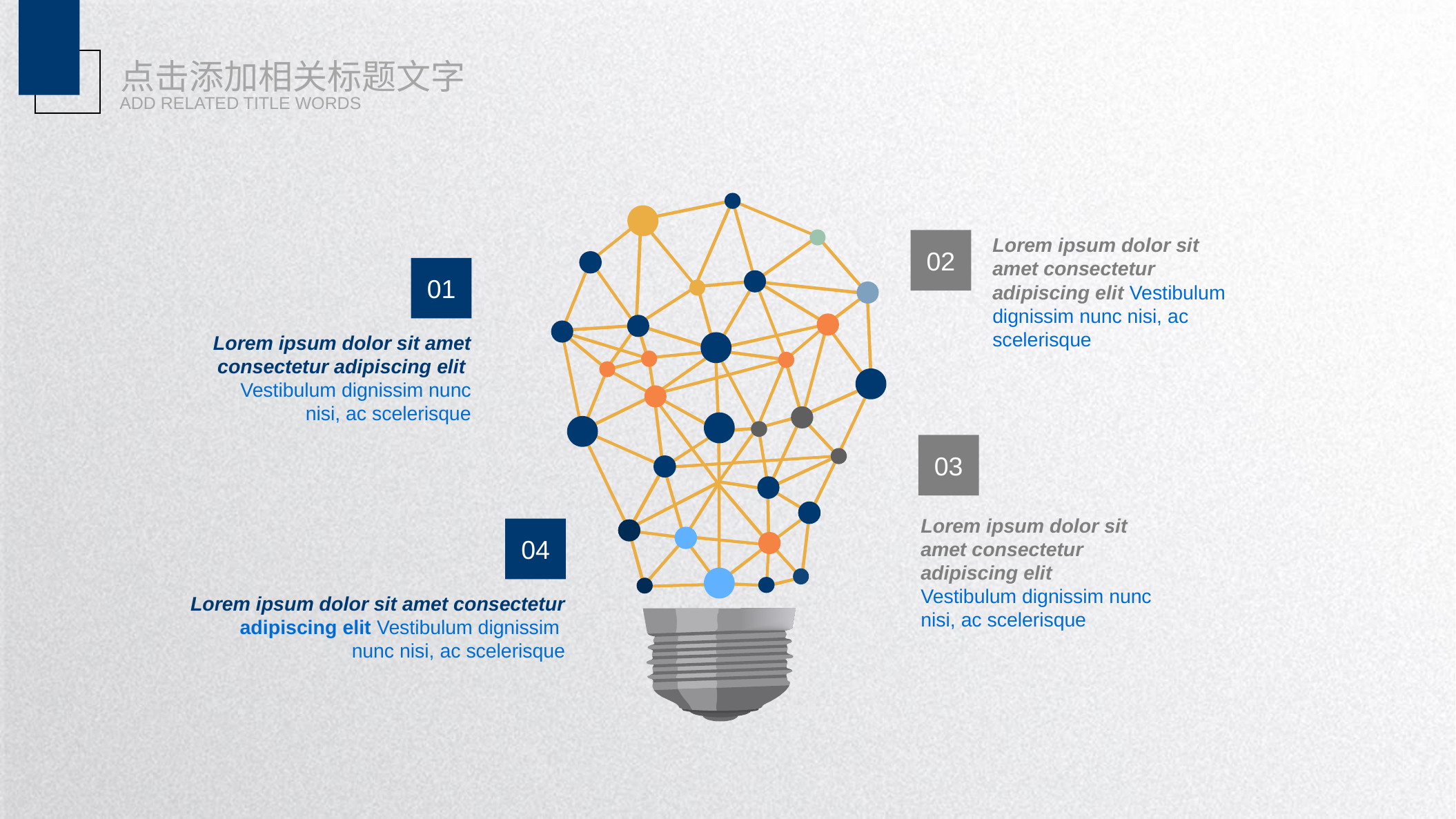

点击添加相关标题文字
ADD RELATED TITLE WORDS

Lorem ipsum dolor sit amet consectetur adipiscing elit Vestibulum dignissim nunc nisi, ac scelerisque
02
01
Lorem ipsum dolor sit amet consectetur adipiscing elit
Vestibulum dignissim nunc nisi, ac scelerisque
03
Lorem ipsum dolor sit amet consectetur adipiscing elit
Vestibulum dignissim nunc nisi, ac scelerisque
04
Lorem ipsum dolor sit amet consectetur adipiscing elit Vestibulum dignissim
nunc nisi, ac scelerisque